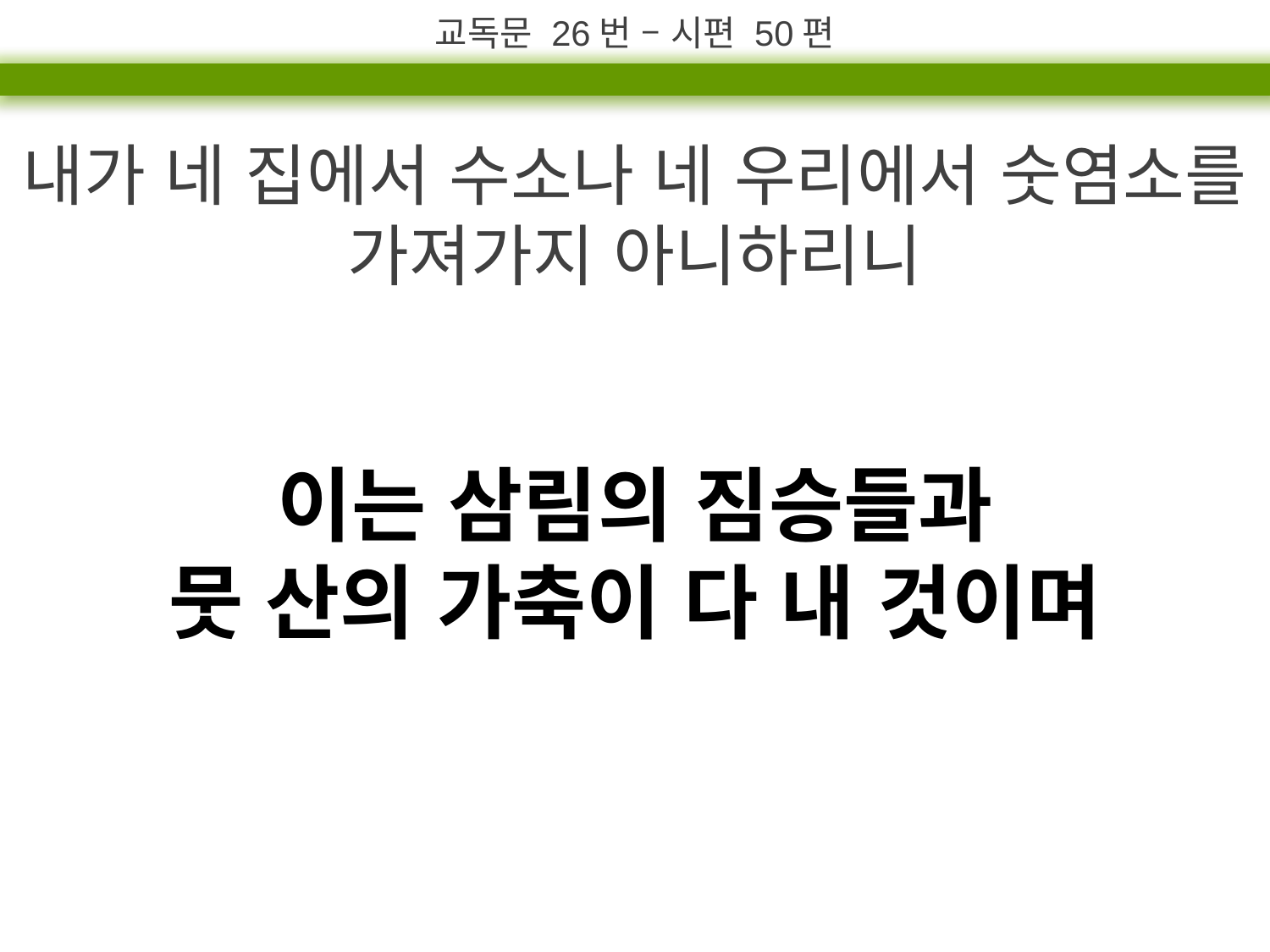

교독문 26번 – 시편 50편

내가 네 집에서 수소나 네 우리에서 숫염소를 가져가지 아니하리니
이는 삼림의 짐승들과
뭇 산의 가축이 다 내 것이며